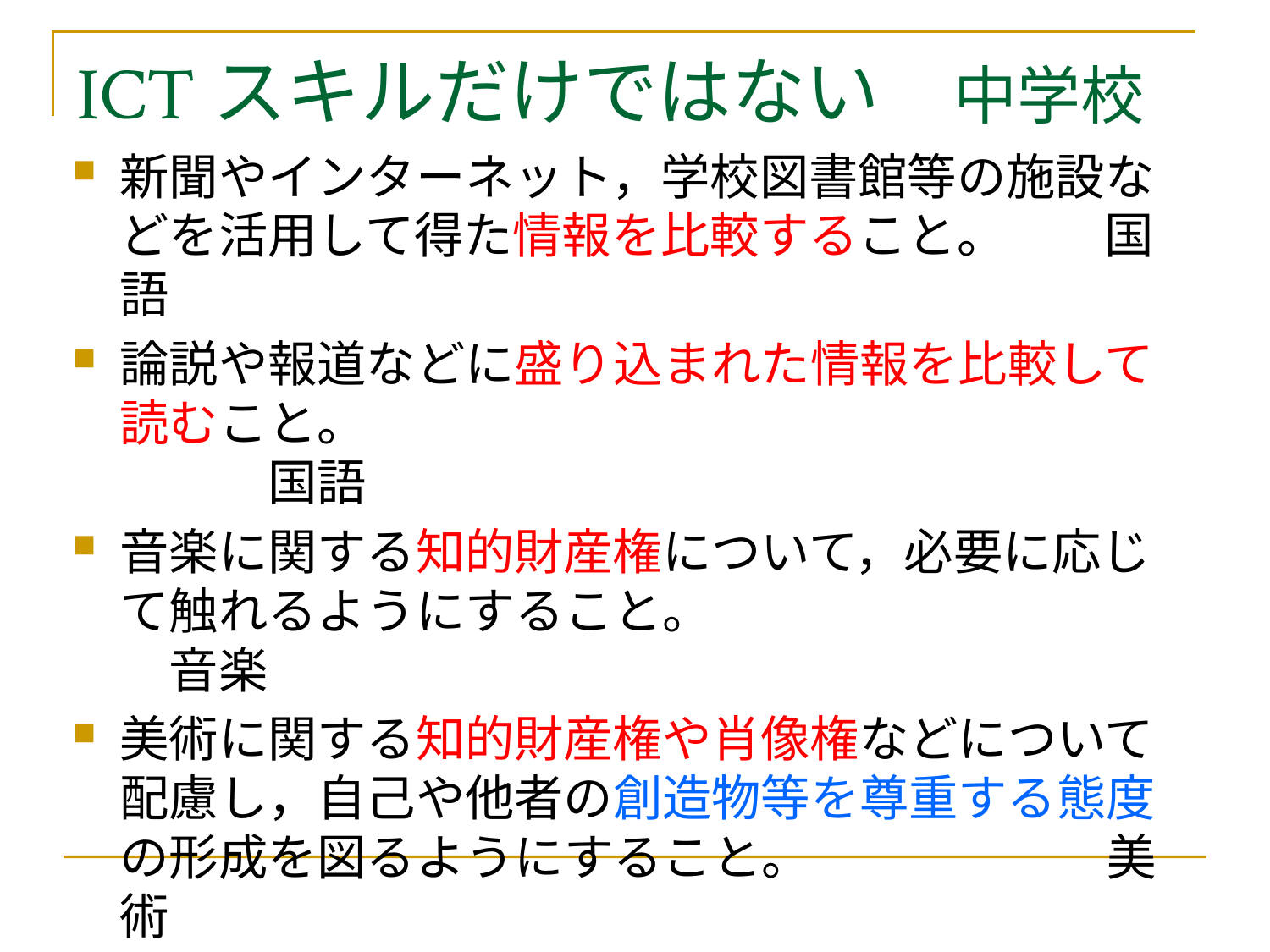

# ICTスキルだけではない　中学校
新聞やインターネット，学校図書館等の施設などを活用して得た情報を比較すること。　　国語
論説や報道などに盛り込まれた情報を比較して読むこと。　　　　　　　　　　　　　　　　　　　国語
音楽に関する知的財産権について，必要に応じて触れるようにすること。　　　　　　　　　　音楽
美術に関する知的財産権や肖像権などについて配慮し，自己や他者の創造物等を尊重する態度の形成を図るようにすること。　　　　　　美術
必要に応じて，コンピュータなどの情報機器の使用と健康とのかかわりについて取り扱うことも配慮するものとする。　　　　　　　　　　　　保健体育